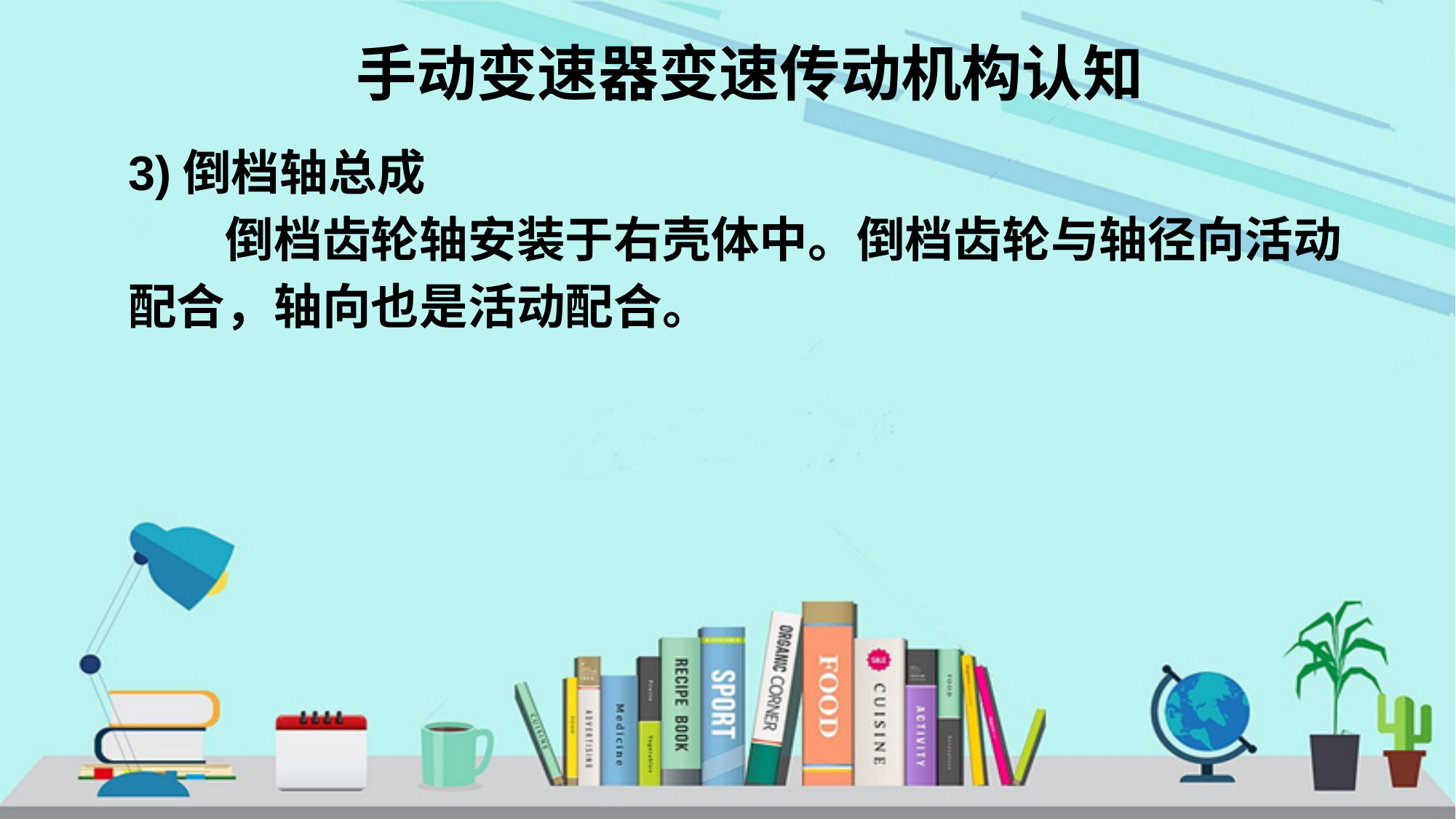

# 手动变速器变速传动机构认知
3)倒档轴总成
　　倒档齿轮轴安装于右壳体中。倒档齿轮与轴径向活动配合，轴向也是活动配合。